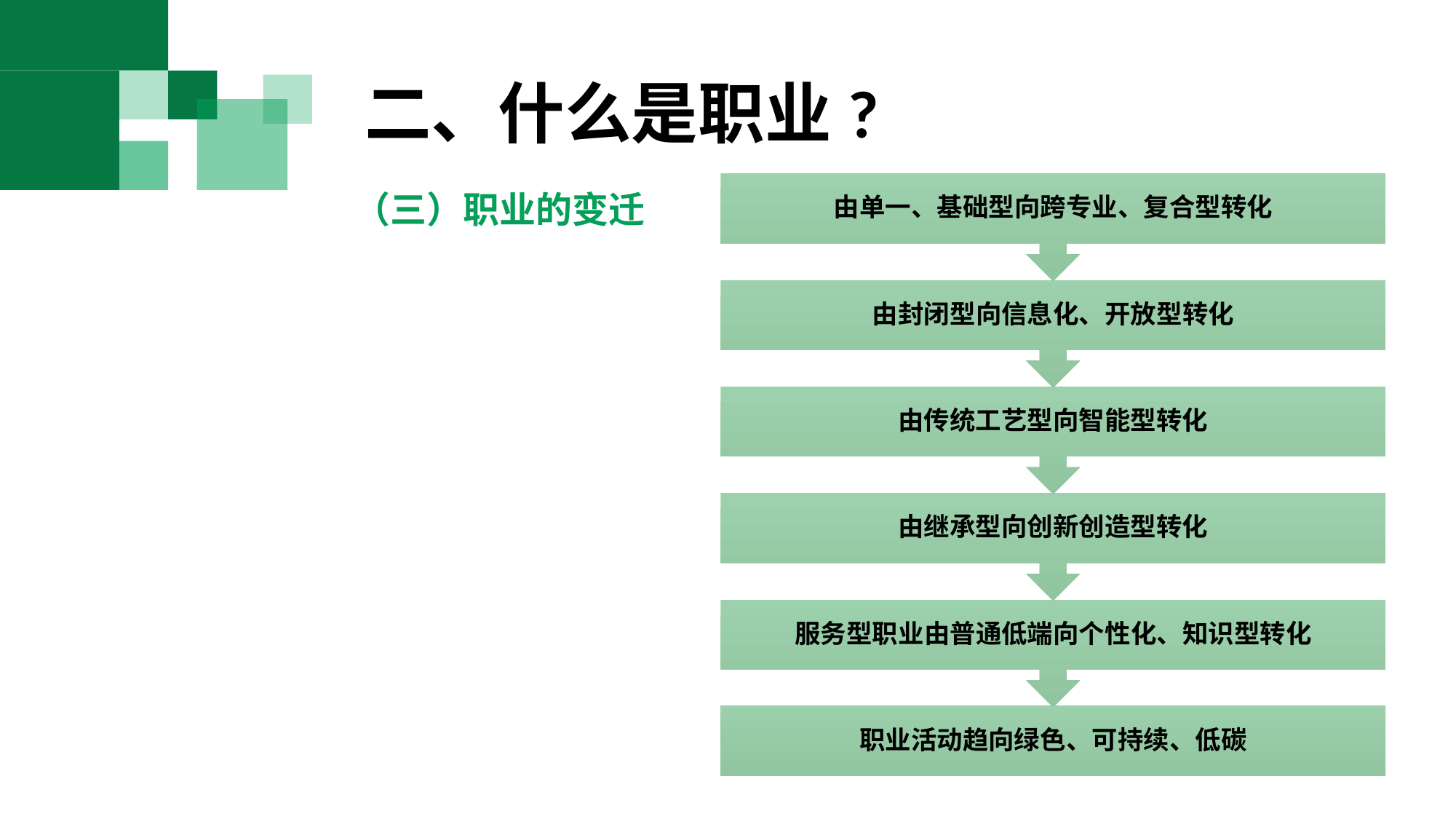

二、什么是职业?

（三）职业的变迁
职业活动趋向绿色、可持续、低碳
服务型职业由普通低端向个性化、知识型转化
由继承型向创新创造型转化
由传统工艺型向智能型转化
由封闭型向信息化、开放型转化
由单一、基础型向跨专业、复合型转化